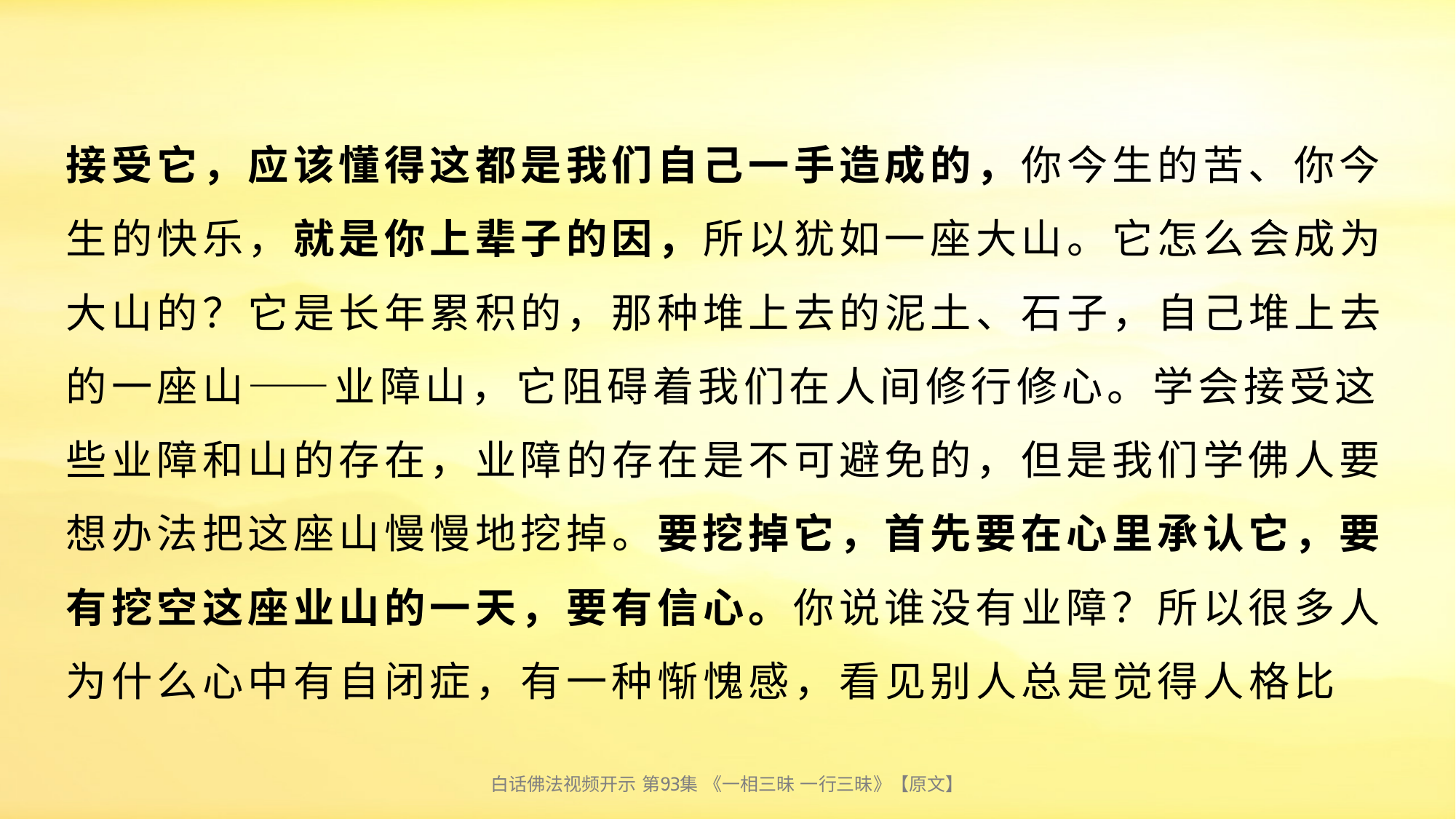

# 接受它，应该懂得这都是我们自己一手造成的，你今生的苦、你今生的快乐，就是你上辈子的因，所以犹如一座大山。它怎么会成为大山的？它是长年累积的，那种堆上去的泥土、石子，自己堆上去的一座山——业障山，它阻碍着我们在人间修行修心。学会接受这些业障和山的存在，业障的存在是不可避免的，但是我们学佛人要想办法把这座山慢慢地挖掉。要挖掉它，首先要在心里承认它，要有挖空这座业山的一天，要有信心。你说谁没有业障？所以很多人为什么心中有自闭症，有一种惭愧感，看见别人总是觉得人格比
白话佛法视频开示 第93集 《一相三昧 一行三昧》【原文】